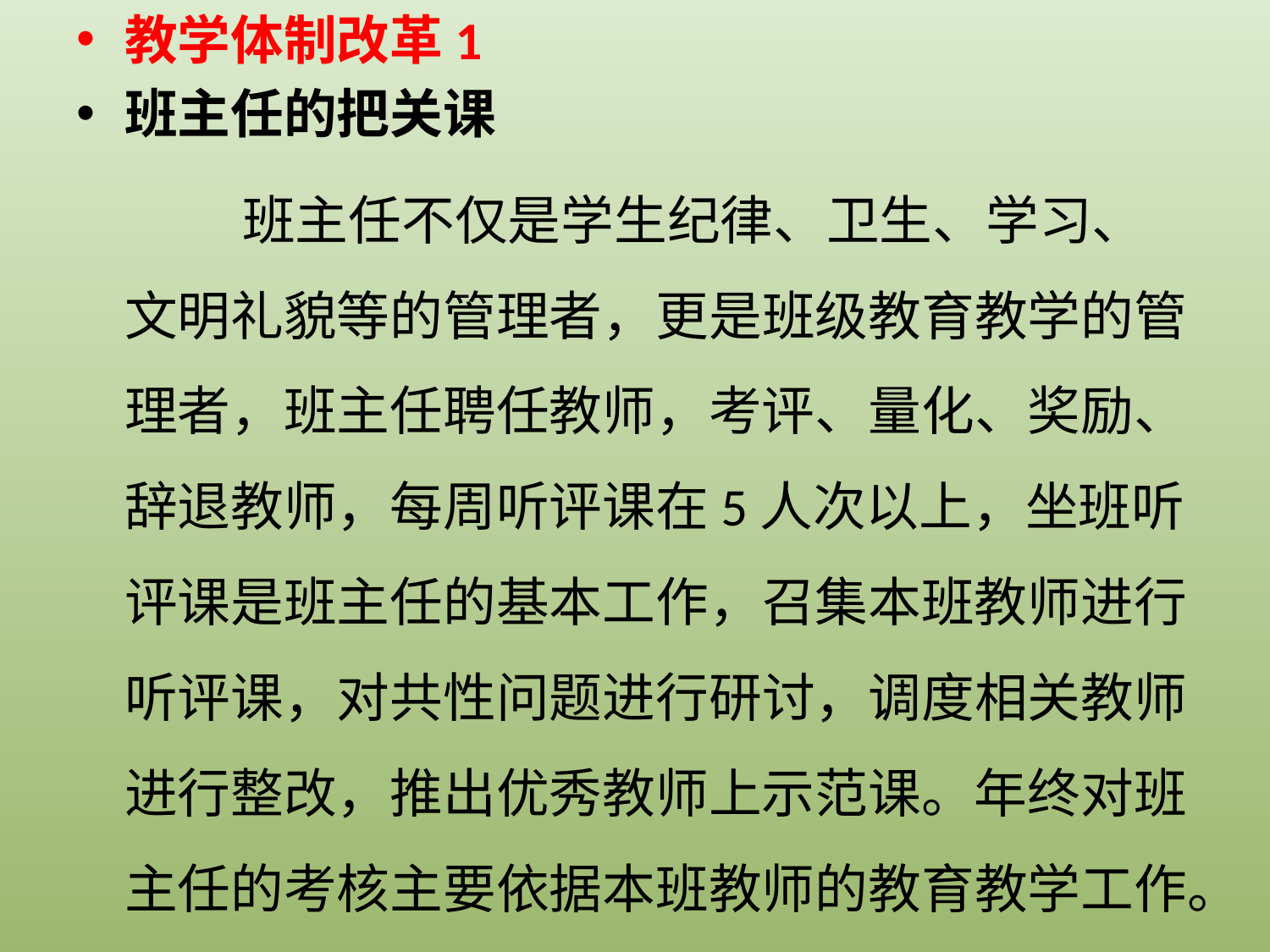

教学体制改革1
班主任的把关课
             班主任不仅是学生纪律、卫生、学习、文明礼貌等的管理者，更是班级教育教学的管理者，班主任聘任教师，考评、量化、奖励、辞退教师，每周听评课在5人次以上，坐班听评课是班主任的基本工作，召集本班教师进行听评课，对共性问题进行研讨，调度相关教师进行整改，推出优秀教师上示范课。年终对班主任的考核主要依据本班教师的教育教学工作。